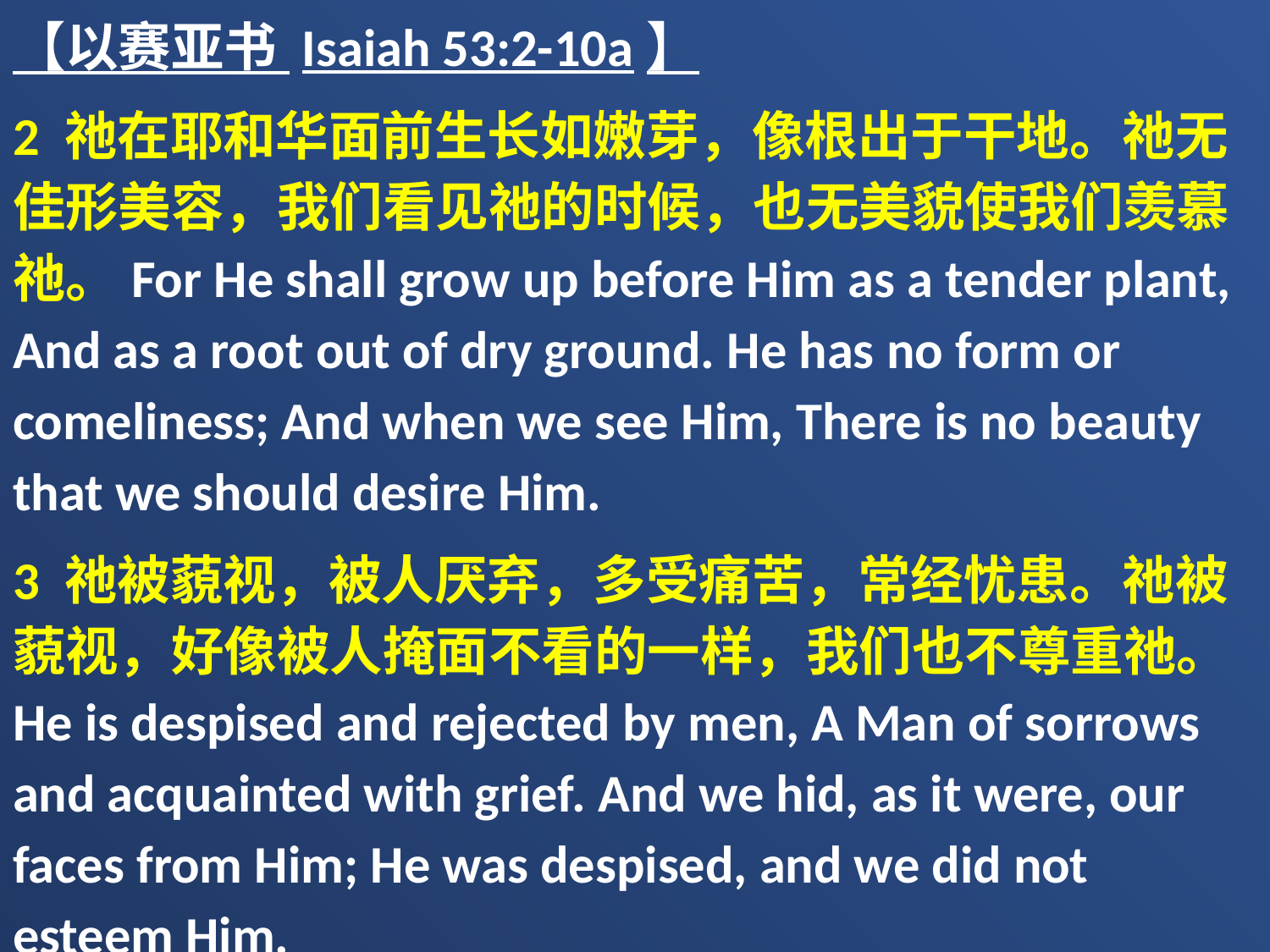

【以赛亚书 Isaiah 53:2-10a】
2 祂在耶和华面前生长如嫩芽，像根出于干地。祂无佳形美容，我们看见祂的时候，也无美貌使我们羡慕祂。For He shall grow up before Him as a tender plant, And as a root out of dry ground. He has no form or comeliness; And when we see Him, There is no beauty that we should desire Him.
3 祂被藐视，被人厌弃，多受痛苦，常经忧患。祂被藐视，好像被人掩面不看的一样，我们也不尊重祂。He is despised and rejected by men, A Man of sorrows and acquainted with grief. And we hid, as it were, our faces from Him; He was despised, and we did not esteem Him.